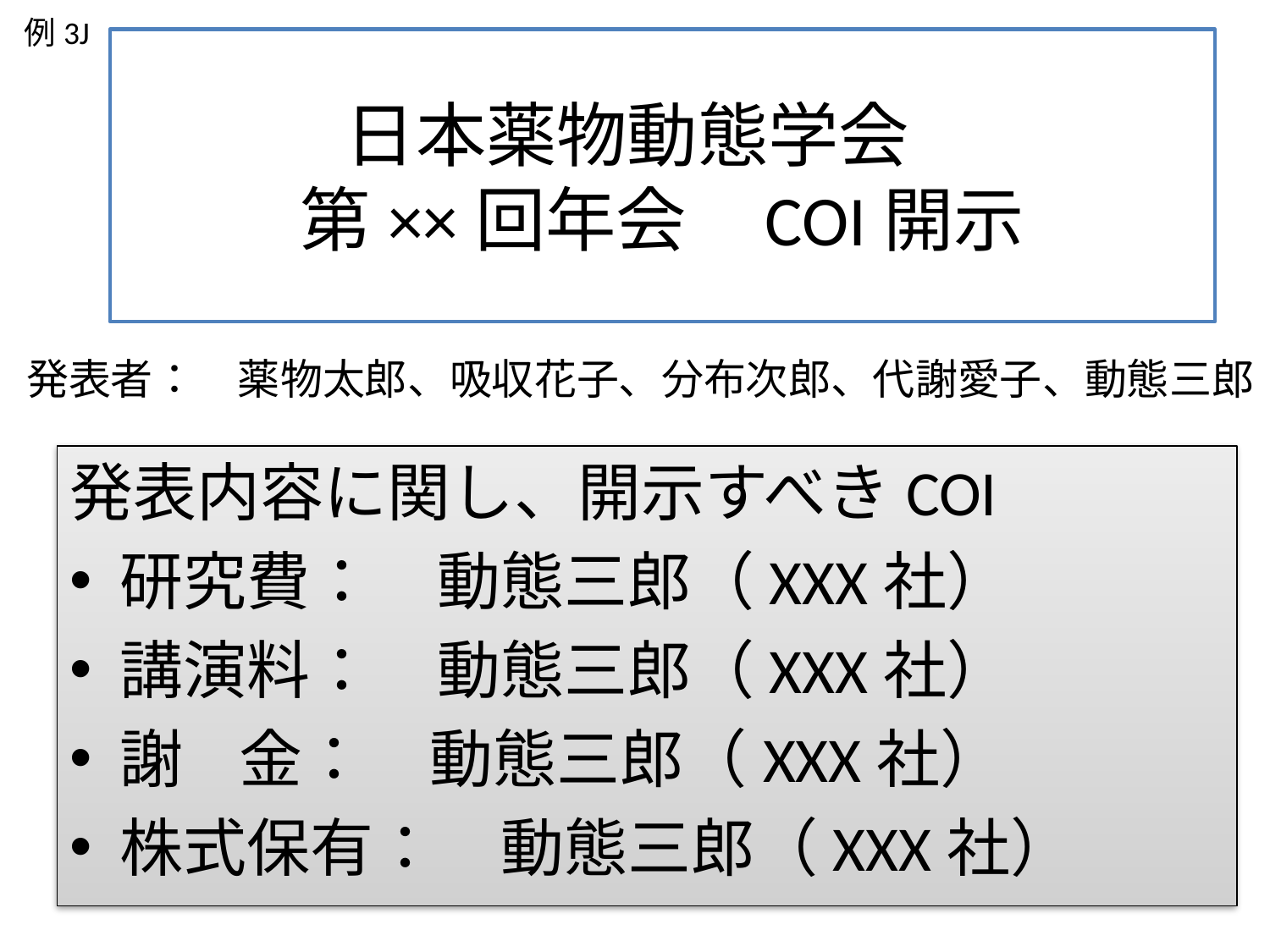

例3J
日本薬物動態学会
第××回年会　COI開示
発表者：　薬物太郎、吸収花子、分布次郎、代謝愛子、動態三郎
発表内容に関し、開示すべきCOI
研究費：　動態三郎（XXX社）
講演料：　動態三郎（XXX社）
謝    金：　動態三郎（XXX社）
株式保有：　動態三郎（XXX社）